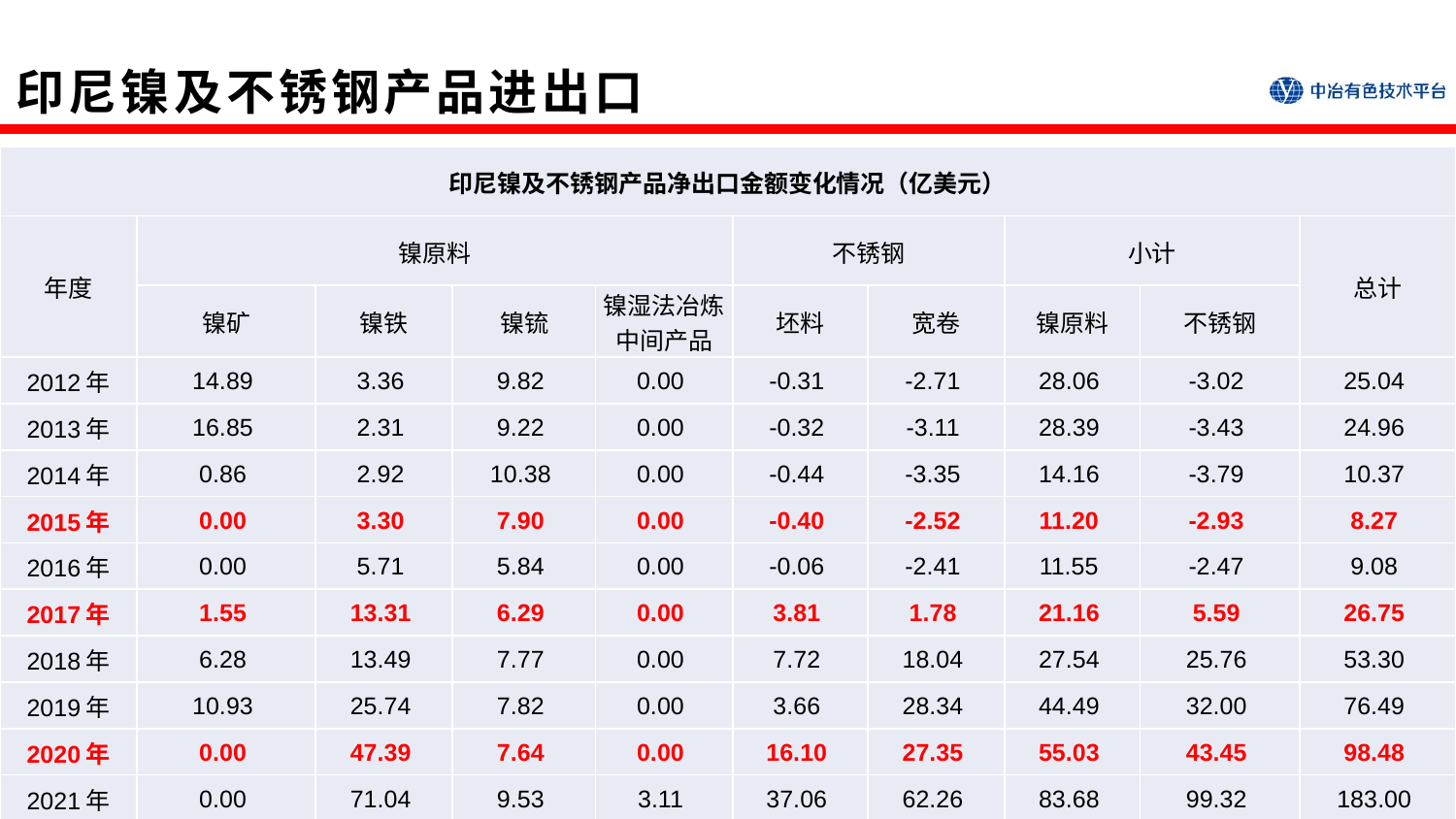

# 印尼镍及不锈钢产品进出口
| 印尼镍及不锈钢产品净出口金额变化情况（亿美元） |  |  |  |  |  |  |  |  |  |
| --- | --- | --- | --- | --- | --- | --- | --- | --- | --- |
| 年度 | 镍原料 |  |  |  | 不锈钢 |  | 小计 |  | 总计 |
|  | 镍矿 | 镍铁 | 镍锍 | 镍湿法冶炼中间产品 | 坯料 | 宽卷 | 镍原料 | 不锈钢 |  |
| 2012年 | 14.89 | 3.36 | 9.82 | 0.00 | -0.31 | -2.71 | 28.06 | -3.02 | 25.04 |
| 2013年 | 16.85 | 2.31 | 9.22 | 0.00 | -0.32 | -3.11 | 28.39 | -3.43 | 24.96 |
| 2014年 | 0.86 | 2.92 | 10.38 | 0.00 | -0.44 | -3.35 | 14.16 | -3.79 | 10.37 |
| 2015年 | 0.00 | 3.30 | 7.90 | 0.00 | -0.40 | -2.52 | 11.20 | -2.93 | 8.27 |
| 2016年 | 0.00 | 5.71 | 5.84 | 0.00 | -0.06 | -2.41 | 11.55 | -2.47 | 9.08 |
| 2017年 | 1.55 | 13.31 | 6.29 | 0.00 | 3.81 | 1.78 | 21.16 | 5.59 | 26.75 |
| 2018年 | 6.28 | 13.49 | 7.77 | 0.00 | 7.72 | 18.04 | 27.54 | 25.76 | 53.30 |
| 2019年 | 10.93 | 25.74 | 7.82 | 0.00 | 3.66 | 28.34 | 44.49 | 32.00 | 76.49 |
| 2020年 | 0.00 | 47.39 | 7.64 | 0.00 | 16.10 | 27.35 | 55.03 | 43.45 | 98.48 |
| 2021年 | 0.00 | 71.04 | 9.53 | 3.11 | 37.06 | 62.26 | 83.68 | 99.32 | 183.00 |